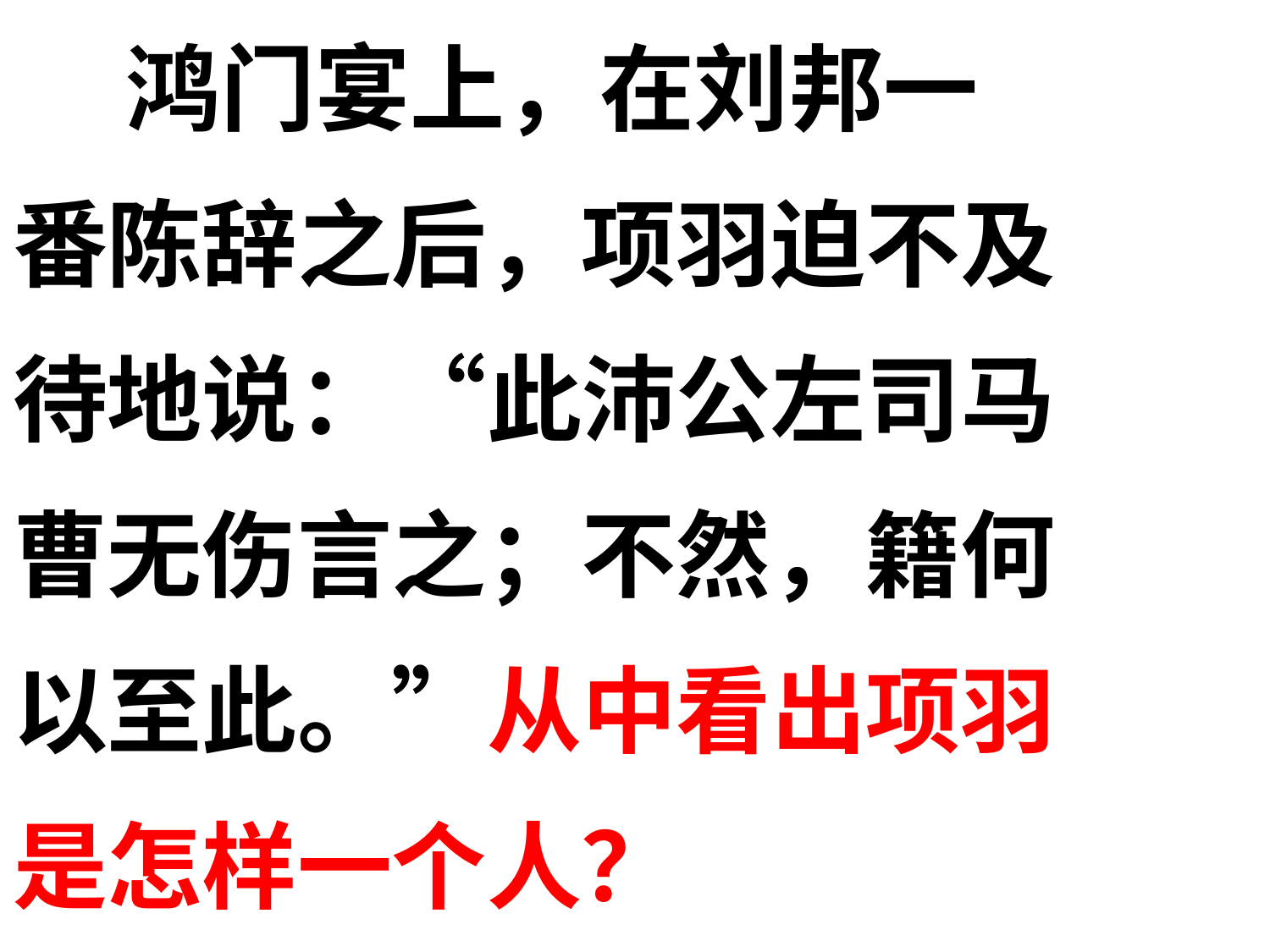

鸿门宴上，在刘邦一
番陈辞之后，项羽迫不及
待地说：“此沛公左司马
曹无伤言之；不然，籍何
以至此。”从中看出项羽
是怎样一个人？